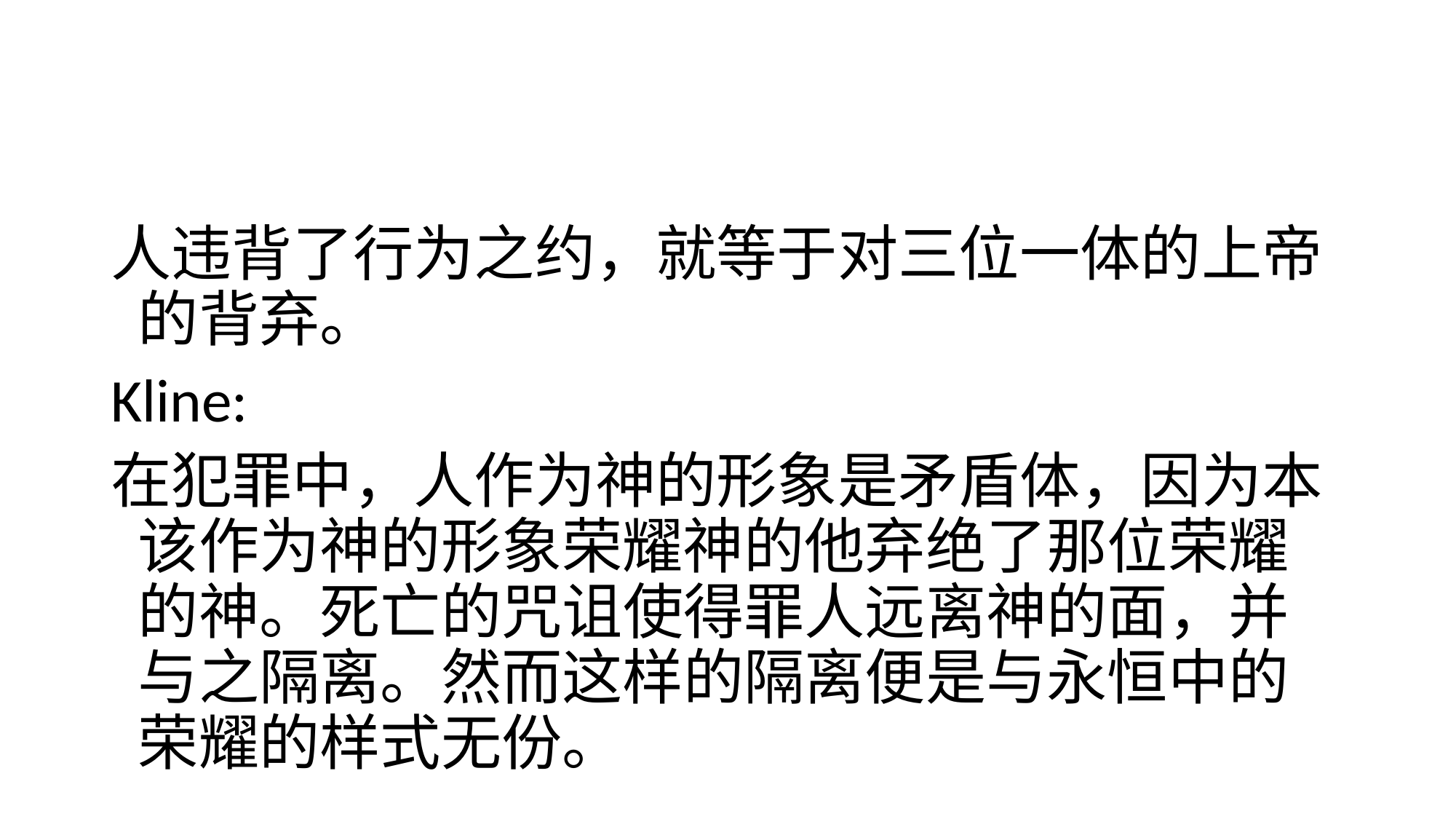

#
人违背了行为之约，就等于对三位一体的上帝的背弃。
Kline:
在犯罪中，人作为神的形象是矛盾体，因为本该作为神的形象荣耀神的他弃绝了那位荣耀的神。死亡的咒诅使得罪人远离神的面，并与之隔离。然而这样的隔离便是与永恒中的荣耀的样式无份。